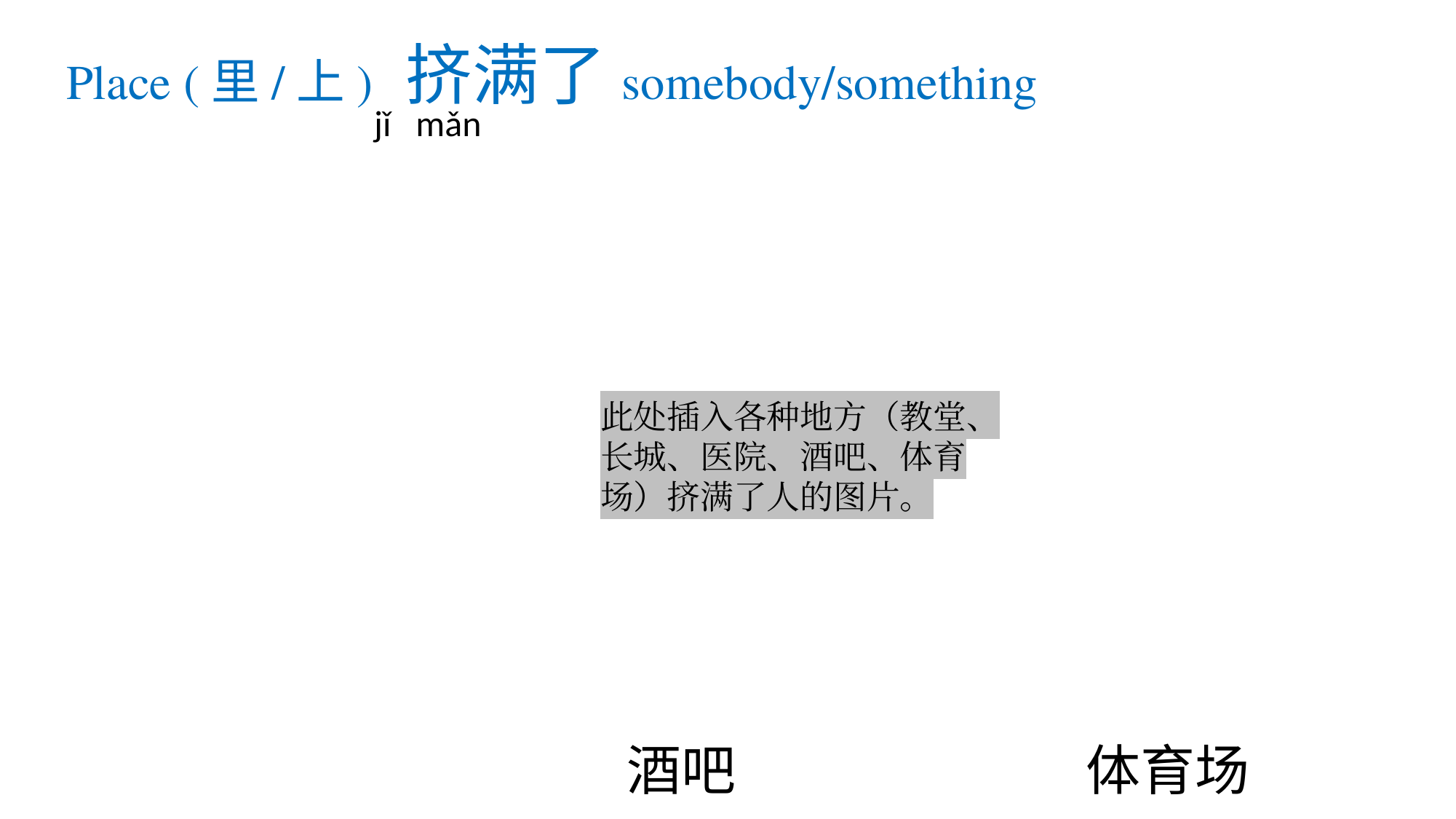

# Place (里/上) 挤满了somebody/something
jǐ   mǎn
此处插入各种地方（教堂、长城、医院、酒吧、体育场）挤满了人的图片。
酒吧
体育场